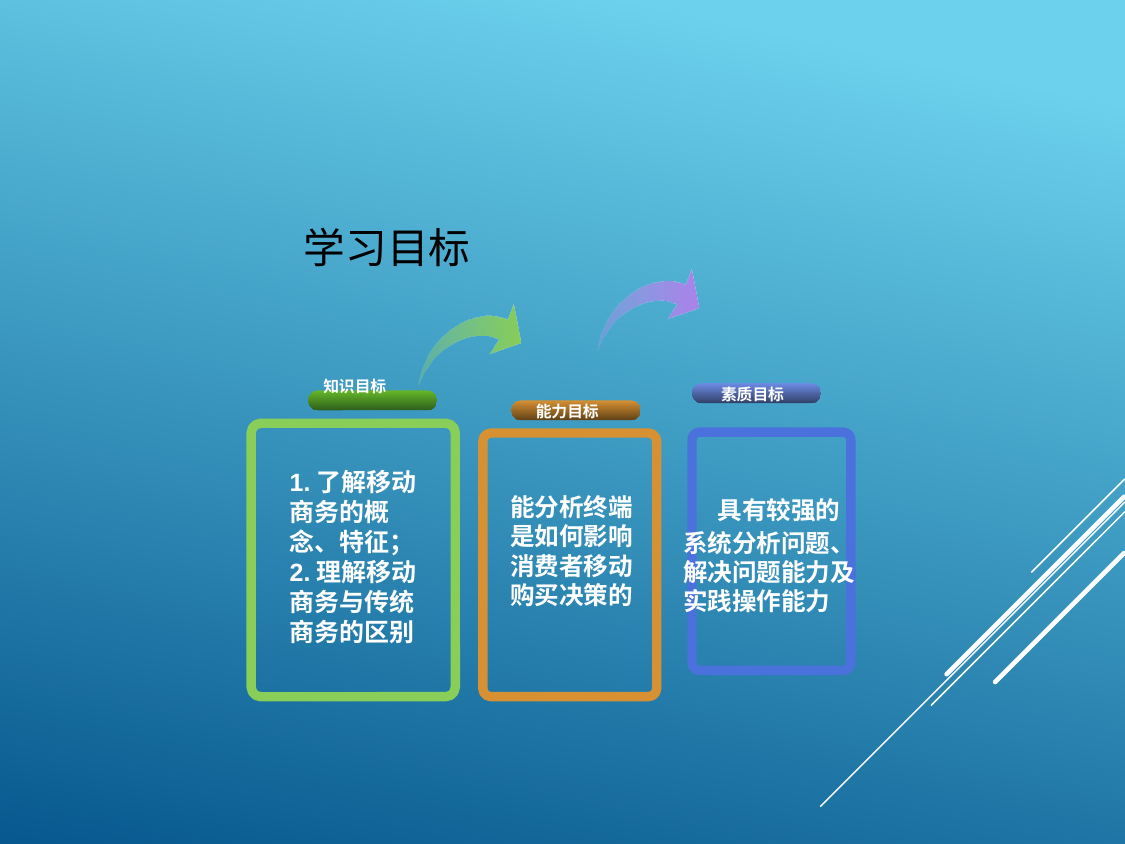

# 学习目标

知识目标
素质目标

能力目标

1.了解移动商务的概念、特征；2.理解移动商务与传统商务的区别
   具有较强的系统分析问题、解决问题能力及实践操作能力

能分析终端是如何影响消费者移动购买决策的